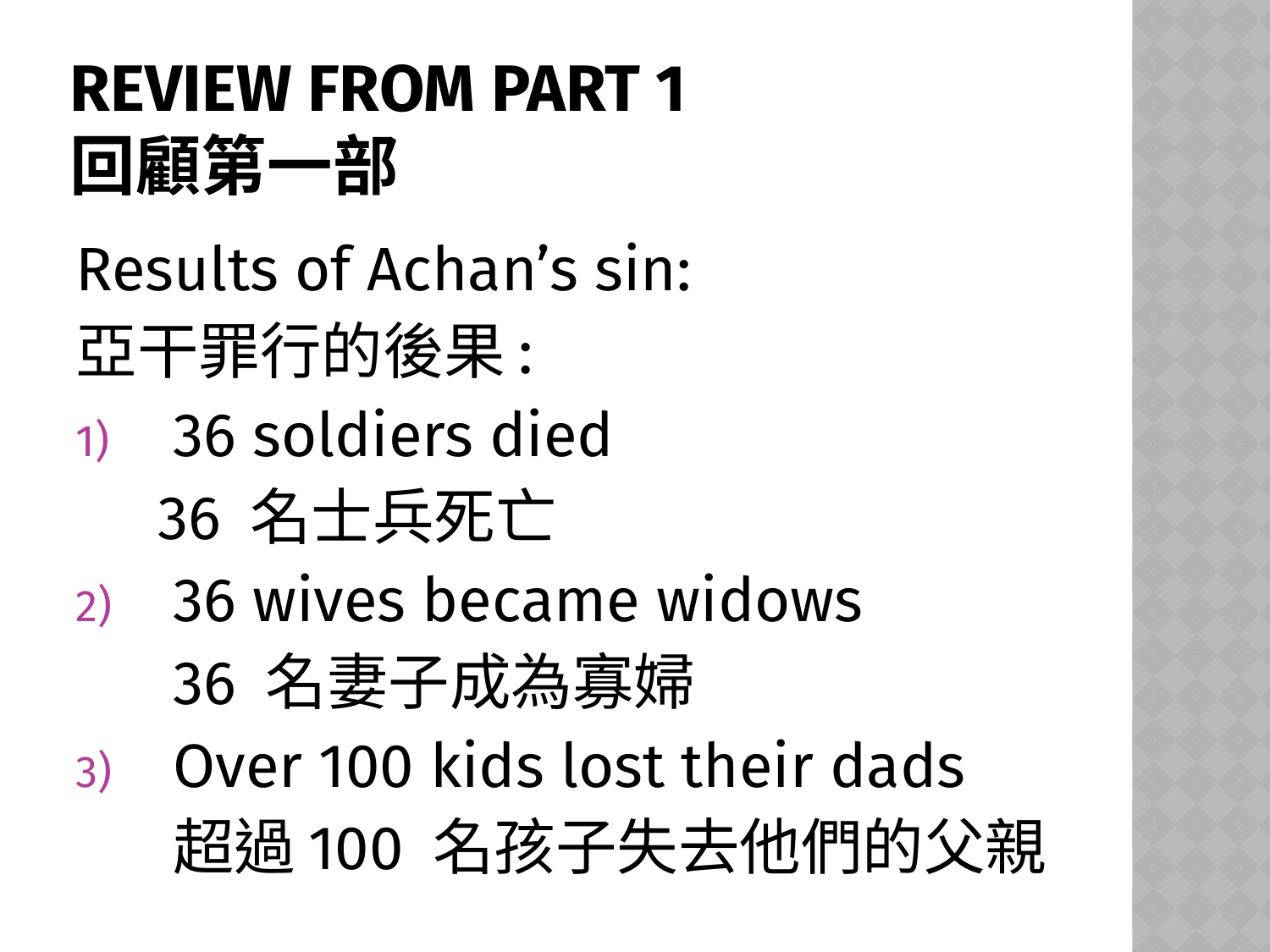

# Review from Part 1 回顧第一部
Results of Achan’s sin:
亞干罪行的後果:
36 soldiers died
     36 名士兵死亡
36 wives became widows
	36 名妻子成為寡婦
Over 100 kids lost their dads
	超過100 名孩子失去他們的父親